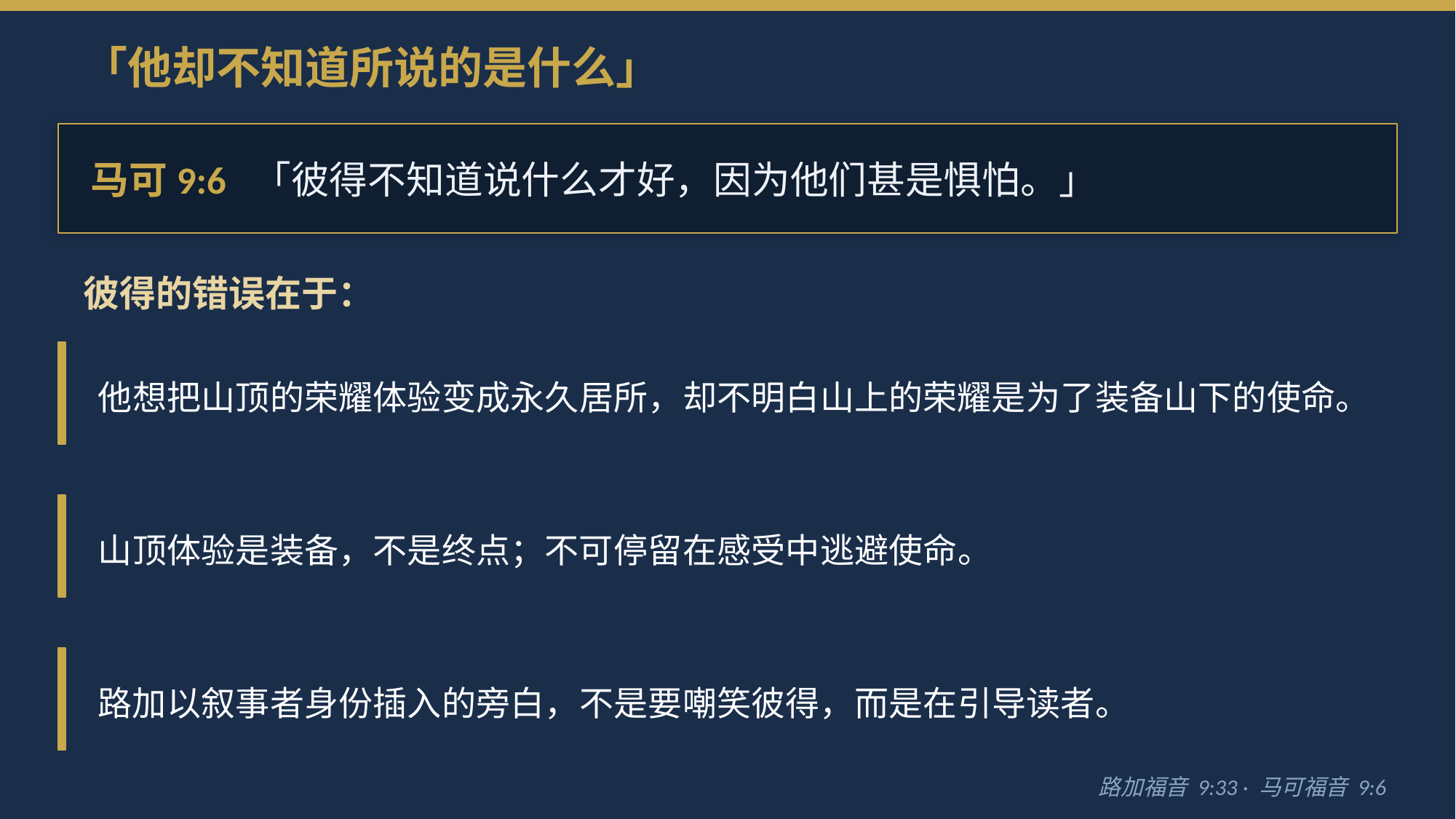

「他却不知道所说的是什么」

马可9:6  「彼得不知道说什么才好，因为他们甚是惧怕。」
彼得的错误在于：
他想把山顶的荣耀体验变成永久居所，却不明白山上的荣耀是为了装备山下的使命。

山顶体验是装备，不是终点；不可停留在感受中逃避使命。

路加以叙事者身份插入的旁白，不是要嘲笑彼得，而是在引导读者。

路加福音 9:33 · 马可福音 9:6